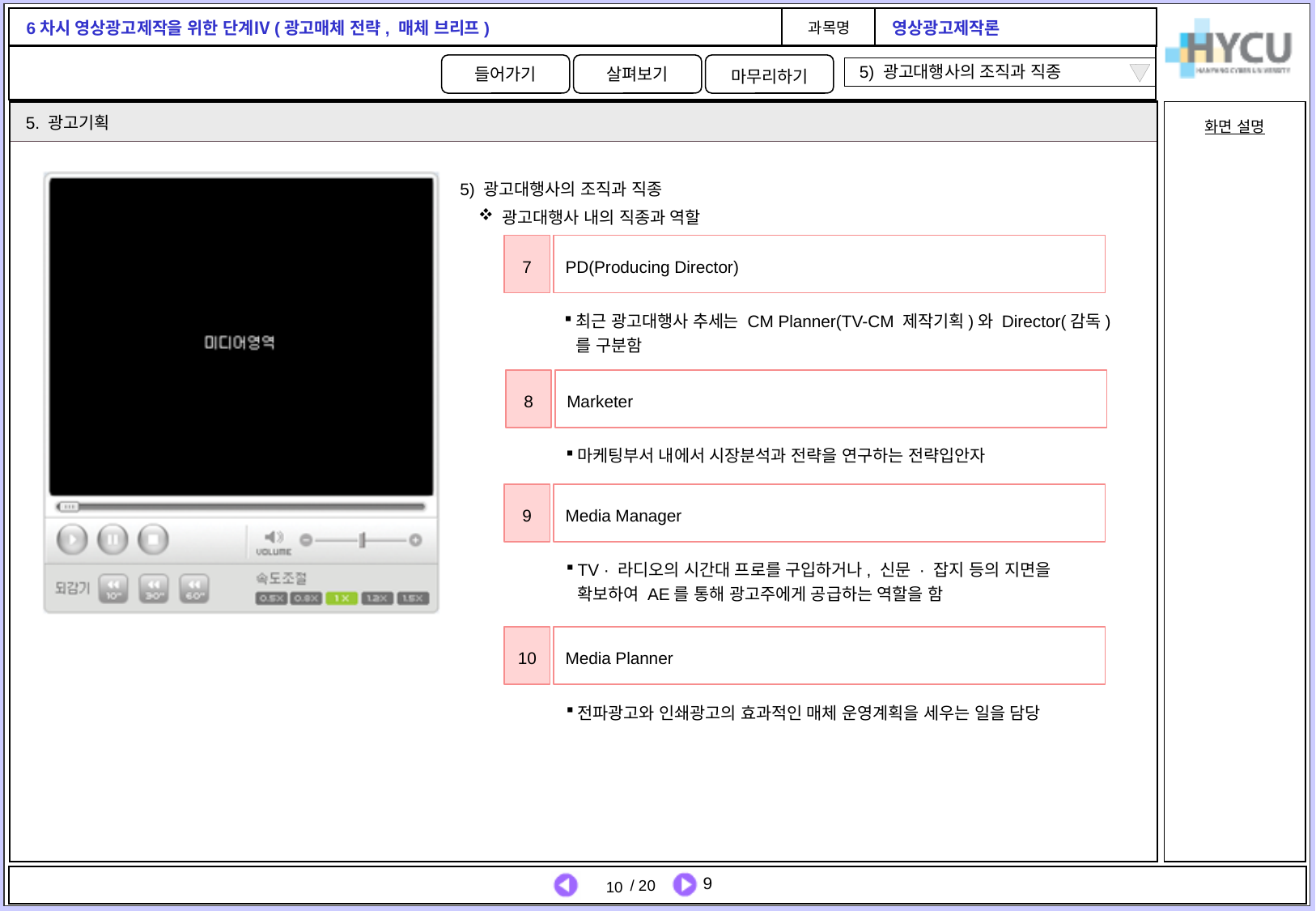

5) 광고대행사의 조직과 직종
5. 광고기획
5) 광고대행사의 조직과 직종
광고대행사 내의 직종과 역할
7
PD(Producing Director)
최근 광고대행사 추세는 CM Planner(TV-CM 제작기획)와 Director(감독)를 구분함
8
Marketer
마케팅부서 내에서 시장분석과 전략을 연구하는 전략입안자
9
Media Manager
TV · 라디오의 시간대 프로를 구입하거나, 신문 · 잡지 등의 지면을 확보하여 AE를 통해 광고주에게 공급하는 역할을 함
10
Media Planner
전파광고와 인쇄광고의 효과적인 매체 운영계획을 세우는 일을 담당
10